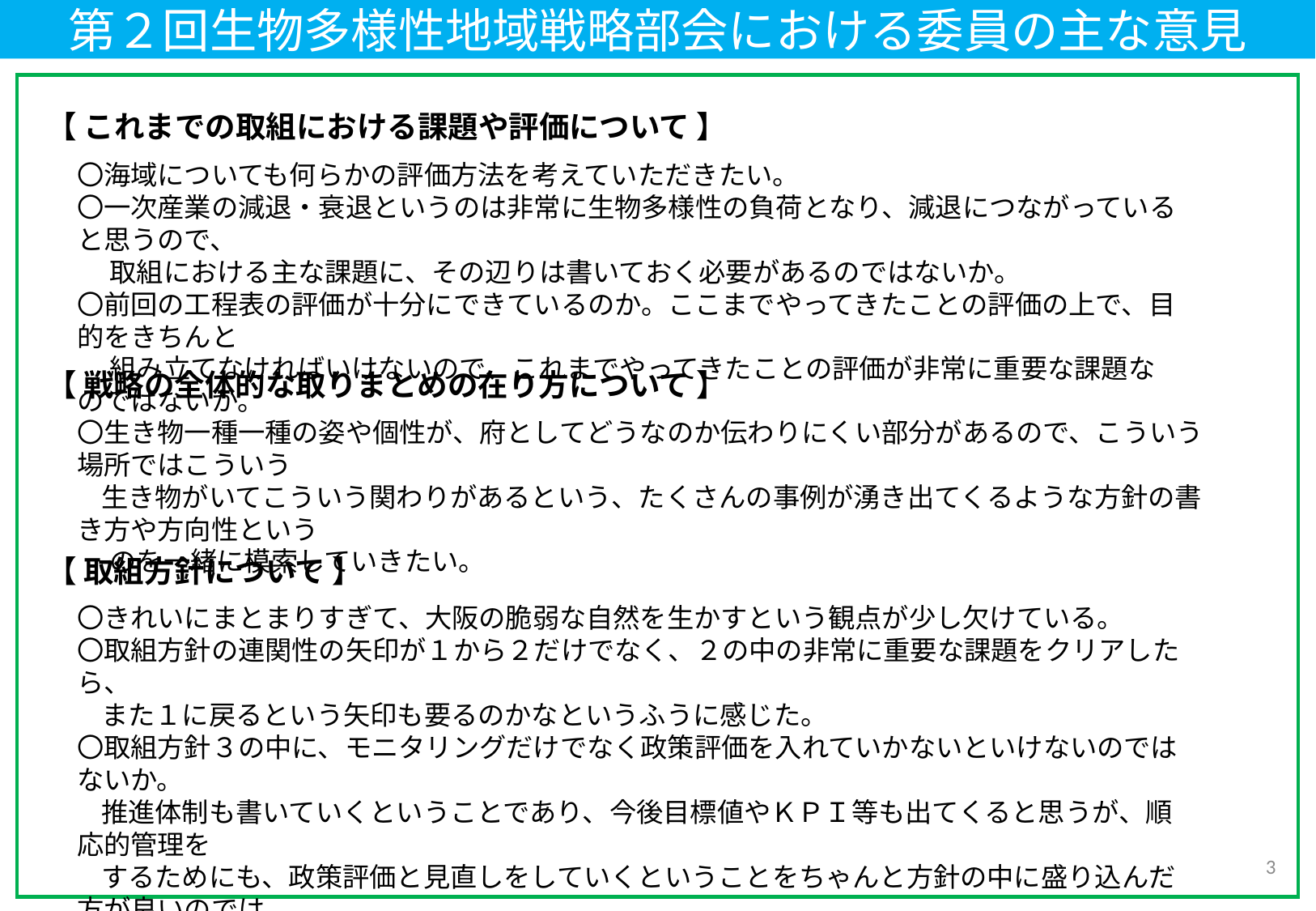

第２回生物多様性地域戦略部会における委員の主な意見

【 これまでの取組における課題や評価について 】
〇海域についても何らかの評価方法を考えていただきたい。
〇一次産業の減退・衰退というのは非常に生物多様性の負荷となり、減退につながっていると思うので、
　 取組における主な課題に、その辺りは書いておく必要があるのではないか。
〇前回の工程表の評価が十分にできているのか。ここまでやってきたことの評価の上で、目的をきちんと
　 組み立てなければいけないので、これまでやってきたことの評価が非常に重要な課題なのではないか。
【 戦略の全体的な取りまとめの在り方について 】
〇生き物一種一種の姿や個性が、府としてどうなのか伝わりにくい部分があるので、こういう場所ではこういう
   生き物がいてこういう関わりがあるという、たくさんの事例が湧き出てくるような方針の書き方や方向性という
　 のを一緒に模索していきたい。
【 取組方針について 】
〇きれいにまとまりすぎて、大阪の脆弱な自然を生かすという観点が少し欠けている。
〇取組方針の連関性の矢印が１から２だけでなく、２の中の非常に重要な課題をクリアしたら、
   また１に戻るという矢印も要るのかなというふうに感じた。
〇取組方針３の中に、モニタリングだけでなく政策評価を入れていかないといけないのではないか。
   推進体制も書いていくということであり、今後目標値やＫＰＩ等も出てくると思うが、順応的管理を
   するためにも、政策評価と見直しをしていくということをちゃんと方針の中に盛り込んだ方が良いのでは
   ないか。
3